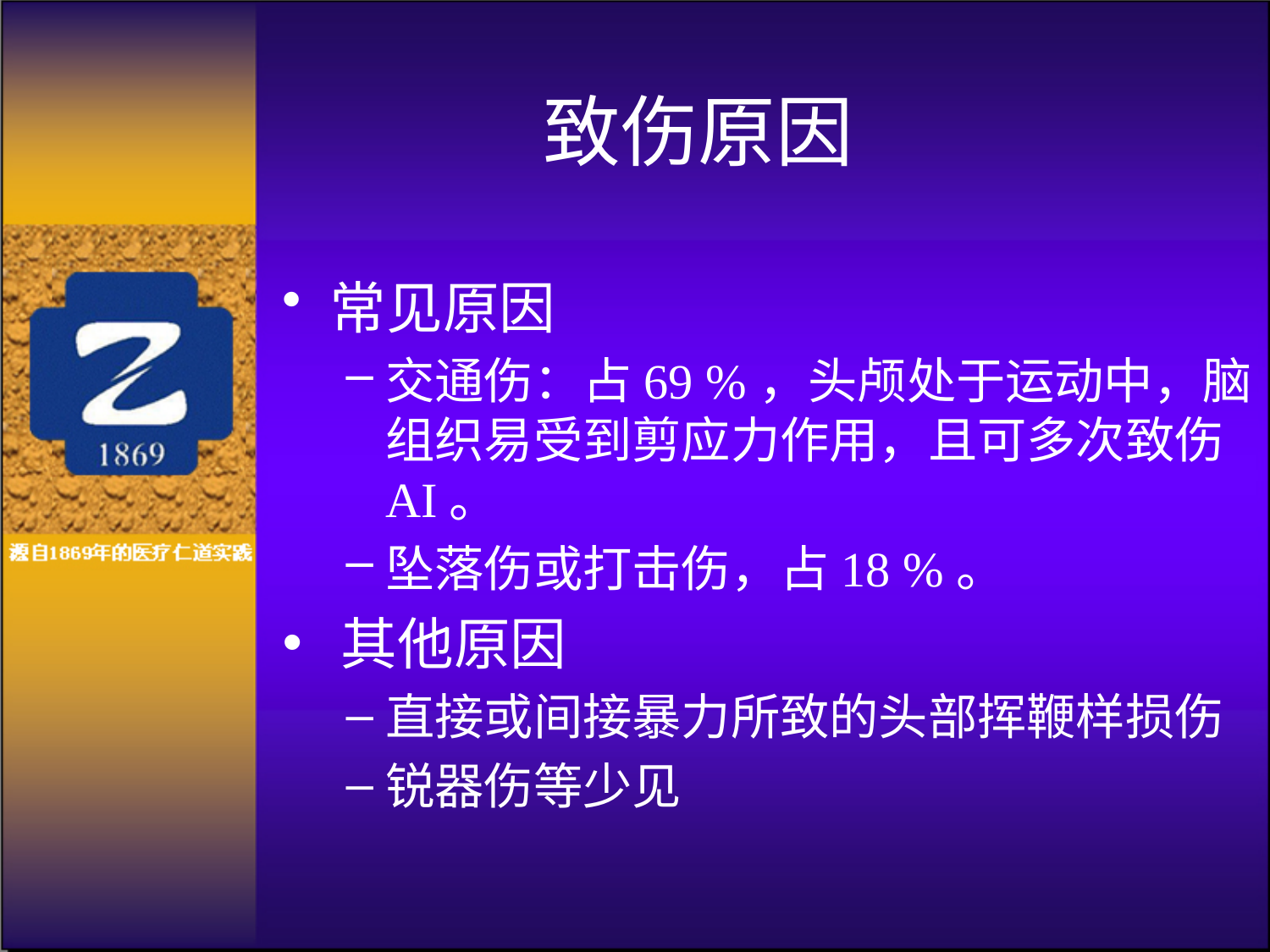

# 致伤原因
常见原因
交通伤：占69 %，头颅处于运动中，脑组织易受到剪应力作用，且可多次致伤 AI。
坠落伤或打击伤，占18 %。
  其他原因
直接或间接暴力所致的头部挥鞭样损伤
锐器伤等少见